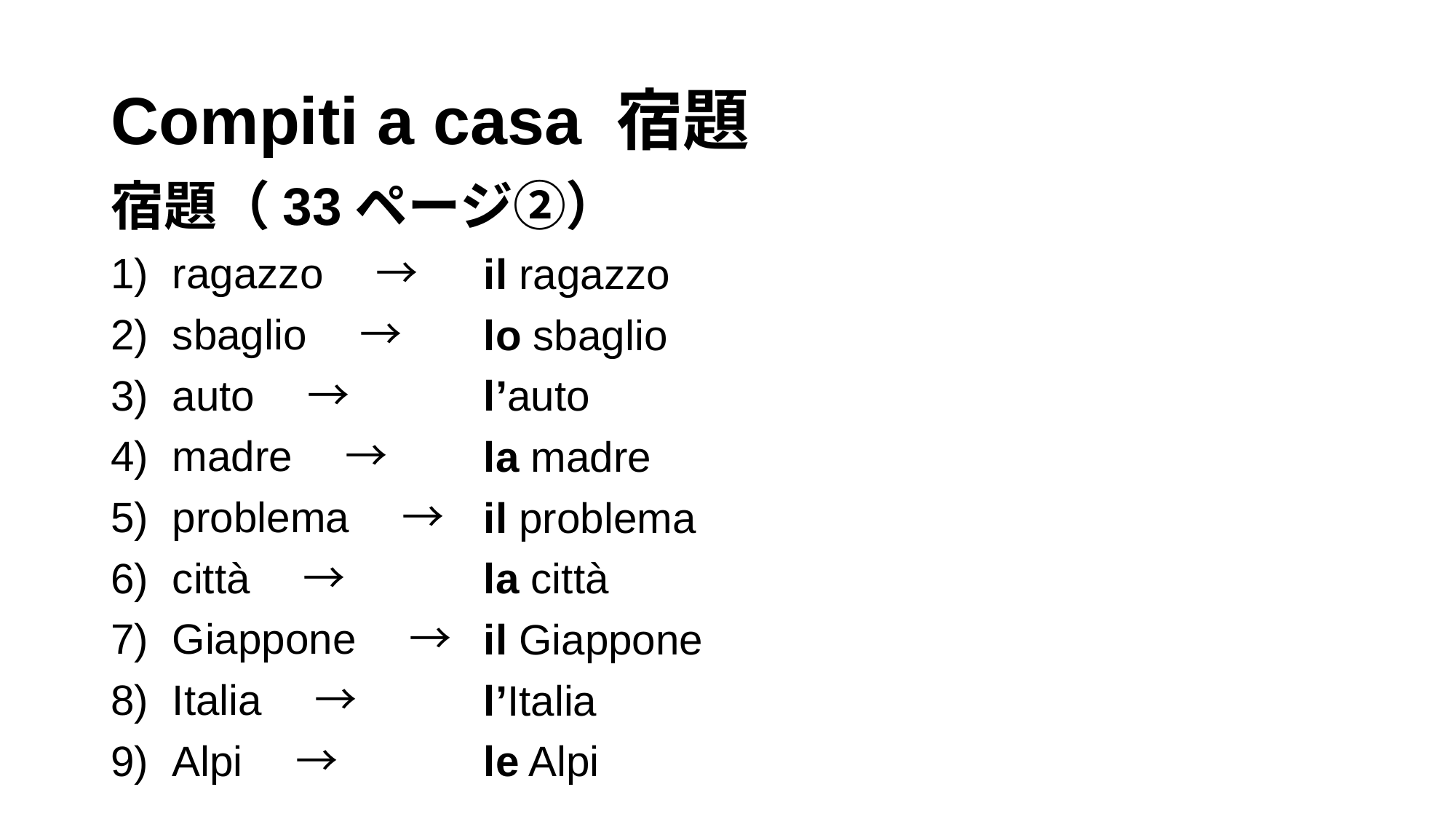

# Compiti a casa 宿題
宿題（33ページ②）
ragazzo　→
sbaglio　→
auto　→
madre　→
problema　→
città　→
Giappone　→
Italia　→
Alpi　→
il ragazzo
lo sbaglio
l’auto
la madre
il problema
la città
il Giappone
l’Italia
le Alpi